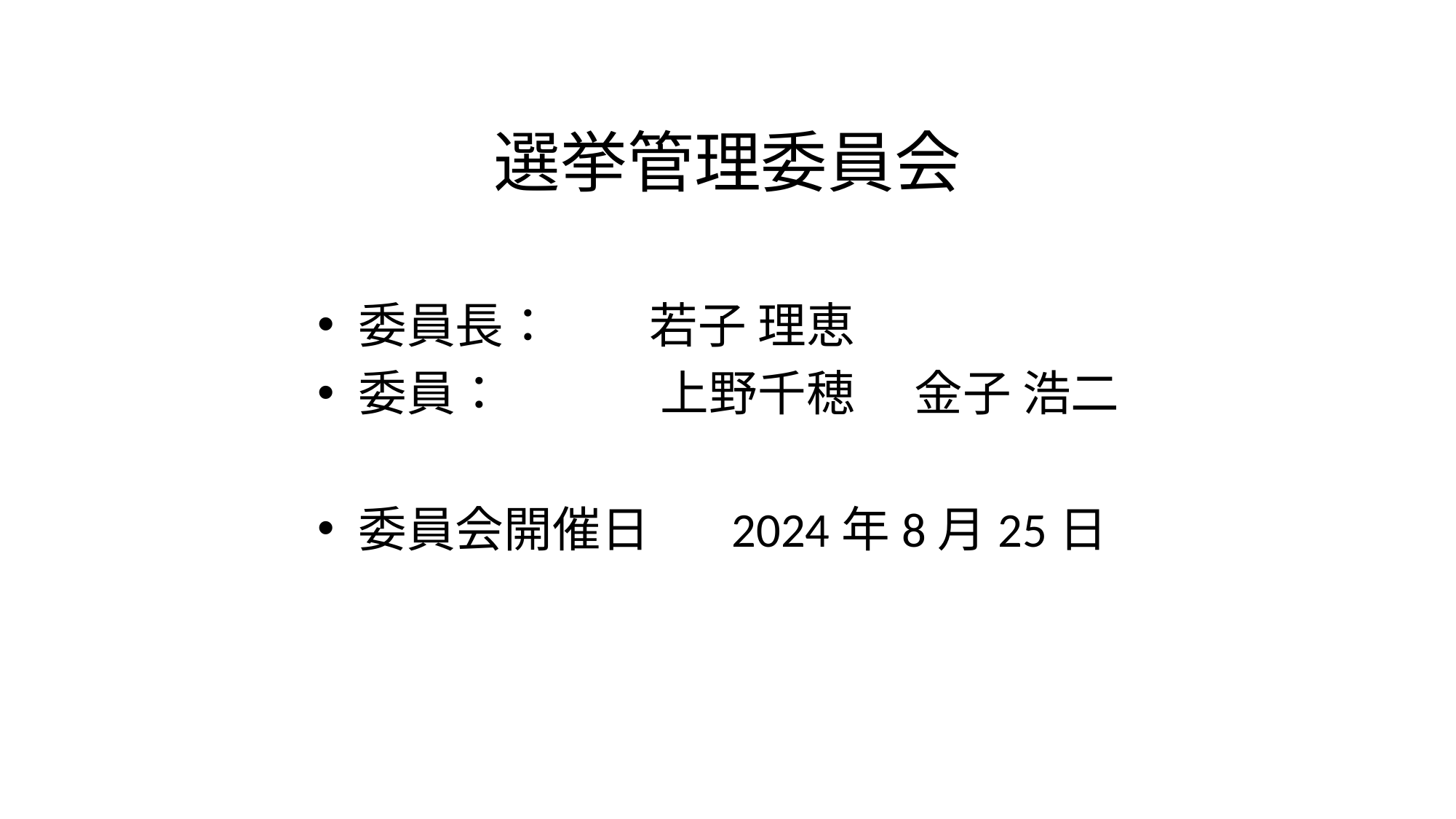

# 選挙管理委員会
委員長：　　若子 理恵
委員：　　　 上野千穂　 金子 浩二

委員会開催日 　 2024年8月25日